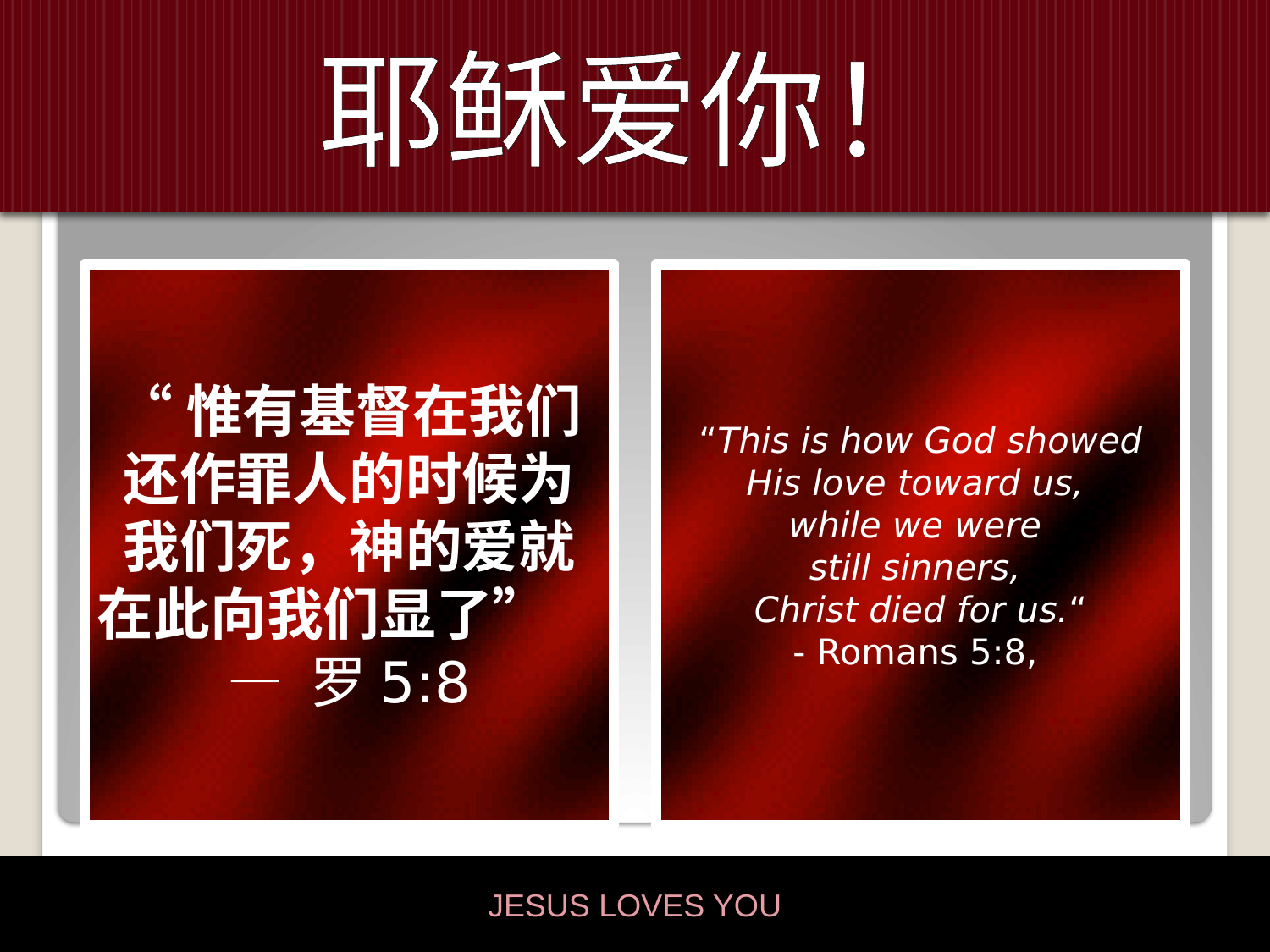

耶稣爱你！
“惟有基督在我们还作罪人的时候为我们死，神的爱就在此向我们显了”
— 罗5:8
 “This is how God showed
His love toward us,
while we were
still sinners,
Christ died for us.“
- Romans 5:8,
JESUS LOVES YOU